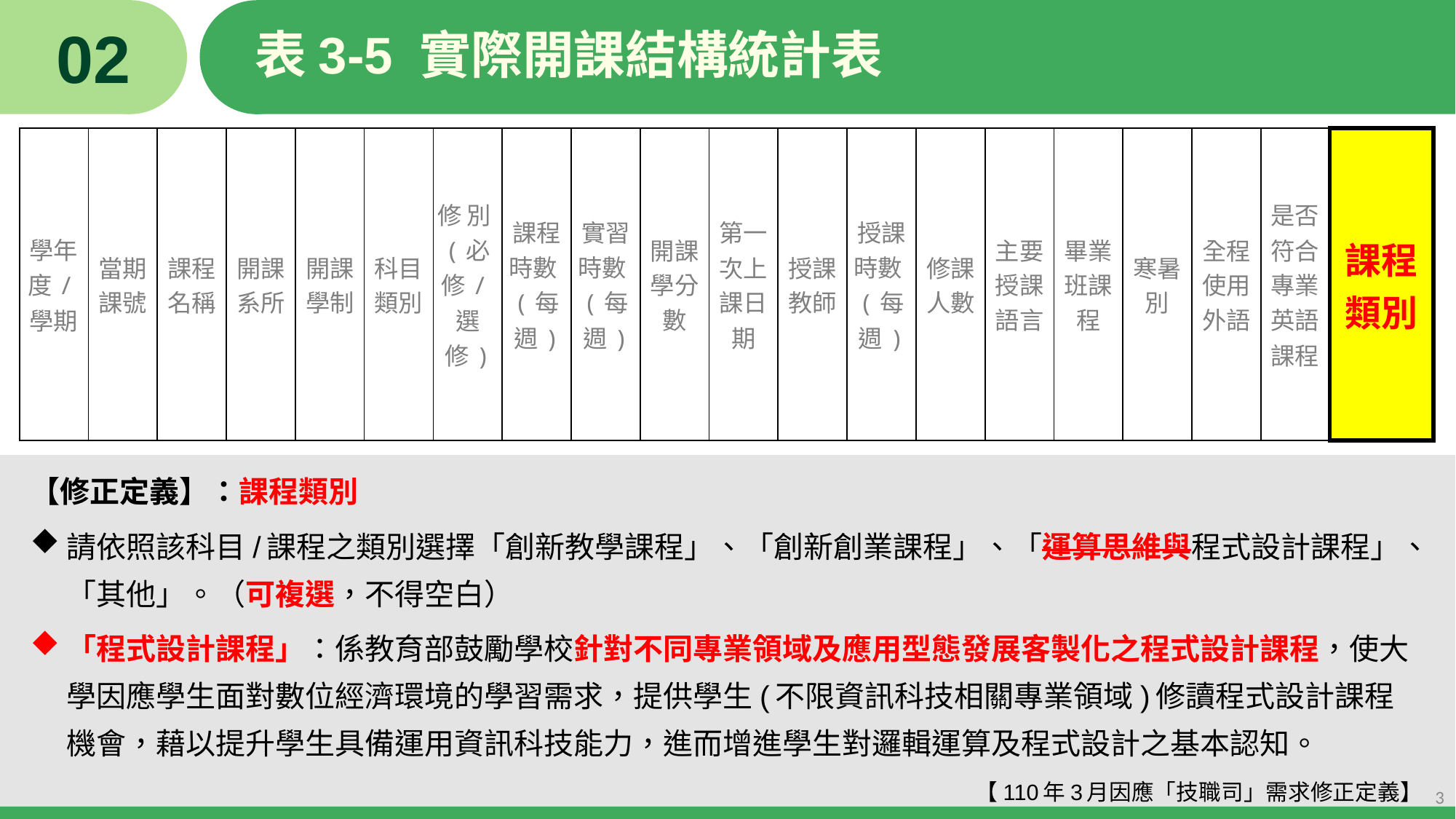

02
# 表3-5 實際開課結構統計表
| 學年度/學期 | 當期課號 | 課程名稱 | 開課系所 | 開課學制 | 科目類別 | 修 別(必修/選修) | 課程時數(每週) | 實習時數(每週) | 開課學分數 | 第一次上課日期 | 授課教師 | 授課時數(每週) | 修課人數 | 主要授課語言 | 畢業班課程 | 寒暑別 | 全程使用外語 | 是否符合專業英語課程 | 課程類別 |
| --- | --- | --- | --- | --- | --- | --- | --- | --- | --- | --- | --- | --- | --- | --- | --- | --- | --- | --- | --- |
【修正定義】：課程類別
請依照該科目/課程之類別選擇「創新教學課程」、「創新創業課程」、「運算思維與程式設計課程」、「其他」。（可複選，不得空白）
「程式設計課程」：係教育部鼓勵學校針對不同專業領域及應用型態發展客製化之程式設計課程，使大學因應學生面對數位經濟環境的學習需求，提供學生(不限資訊科技相關專業領域)修讀程式設計課程機會，藉以提升學生具備運用資訊科技能力，進而增進學生對邏輯運算及程式設計之基本認知。
【110年3月因應「技職司」需求修正定義】

3